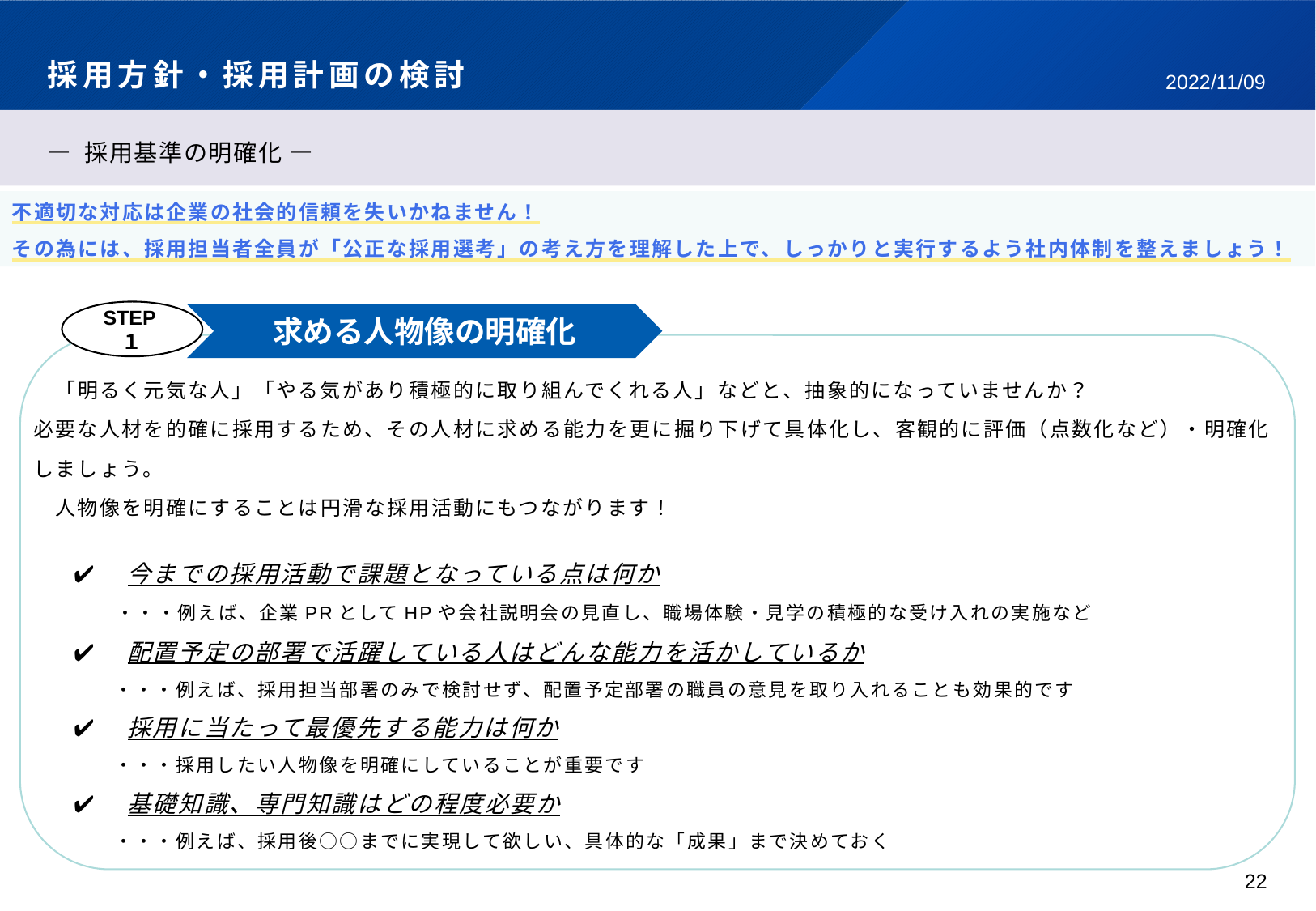

# 採用方針・採用計画の検討
2022/11/09
― 採用基準の明確化 ―
不適切な対応は企業の社会的信頼を失いかねません！
その為には、採用担当者全員が「公正な採用選考」の考え方を理解した上で、しっかりと実行するよう社内体制を整えましょう！
STEP１
求める人物像の明確化

　「明るく元気な人」「やる気があり積極的に取り組んでくれる人」などと、抽象的になっていませんか？
必要な人材を的確に採用するため、その人材に求める能力を更に掘り下げて具体化し、客観的に評価（点数化など）・明確化
しましょう。
　人物像を明確にすることは円滑な採用活動にもつながります！
✔　今までの採用活動で課題となっている点は何か
　　・・・例えば、企業PRとしてHPや会社説明会の見直し、職場体験・見学の積極的な受け入れの実施など
✔　配置予定の部署で活躍している人はどんな能力を活かしているか
　　・・・例えば、採用担当部署のみで検討せず、配置予定部署の職員の意見を取り入れることも効果的です
✔　採用に当たって最優先する能力は何か
　　・・・採用したい人物像を明確にしていることが重要です
✔　基礎知識、専門知識はどの程度必要か
　　・・・例えば、採用後○○までに実現して欲しい、具体的な「成果」まで決めておく
22